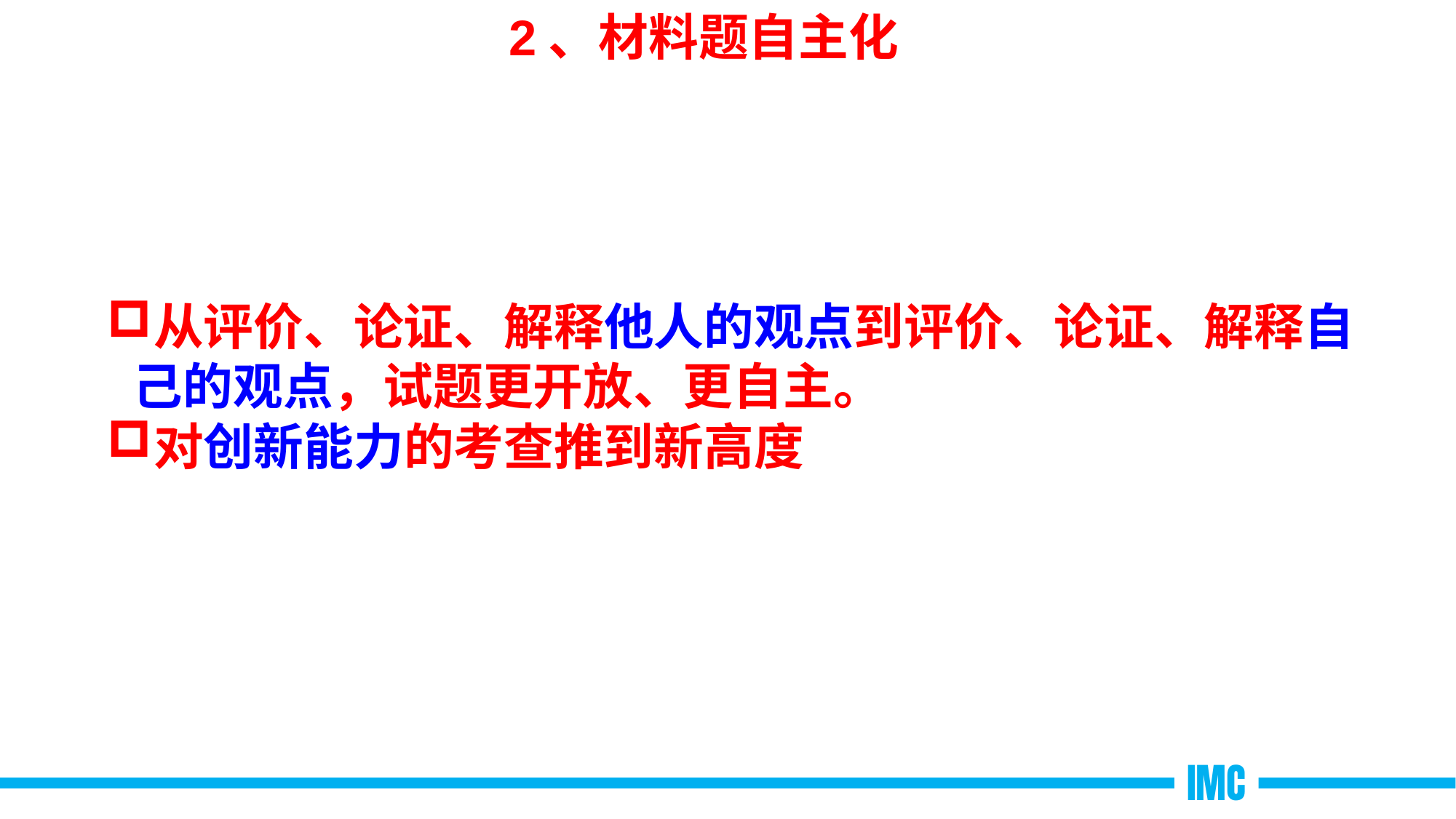

2、材料题自主化
从评价、论证、解释他人的观点到评价、论证、解释自己的观点，试题更开放、更自主。
对创新能力的考查推到新高度